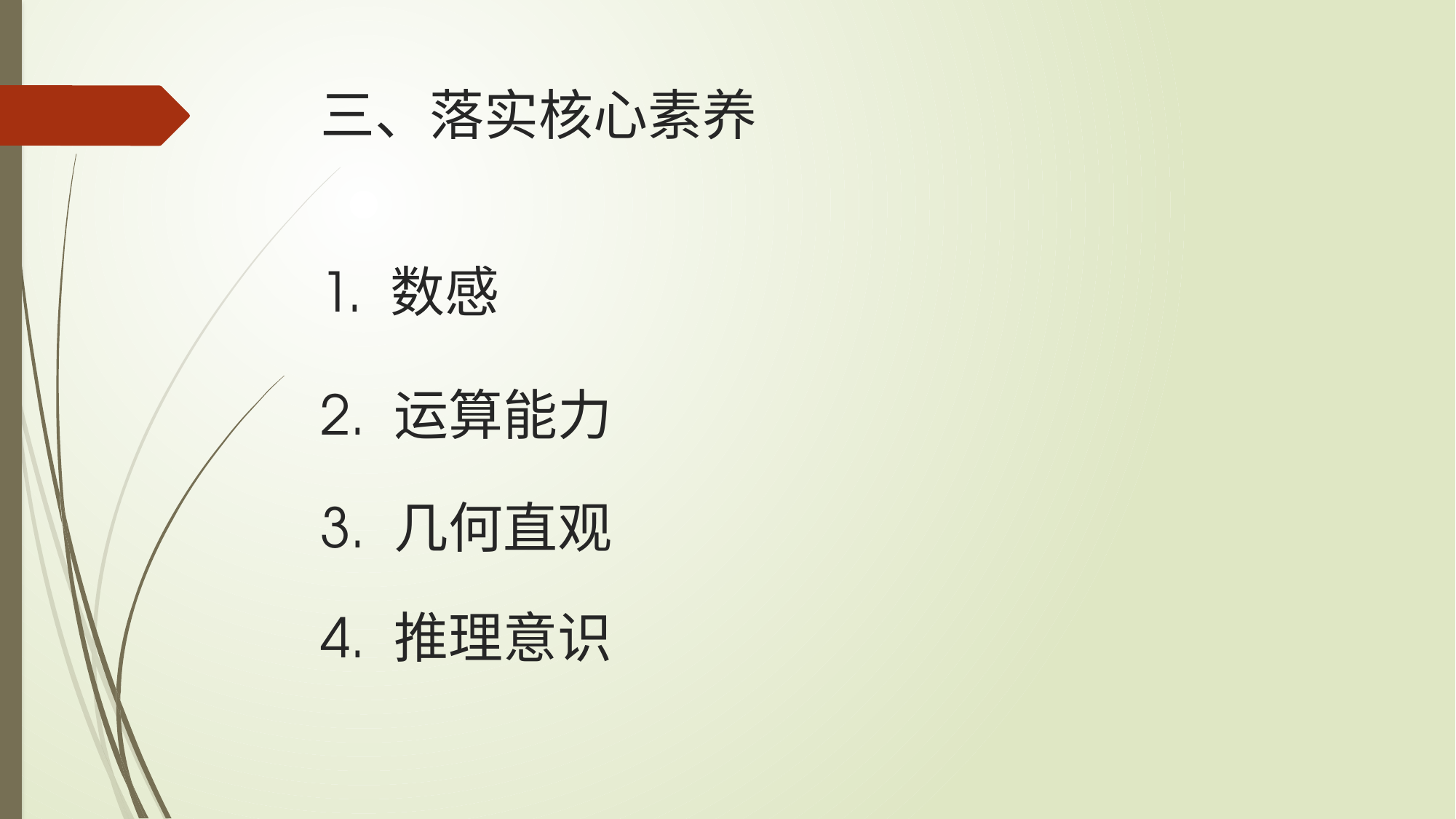

# 三、落实核心素养
1. 数感
2. 运算能力
3. 几何直观
4. 推理意识